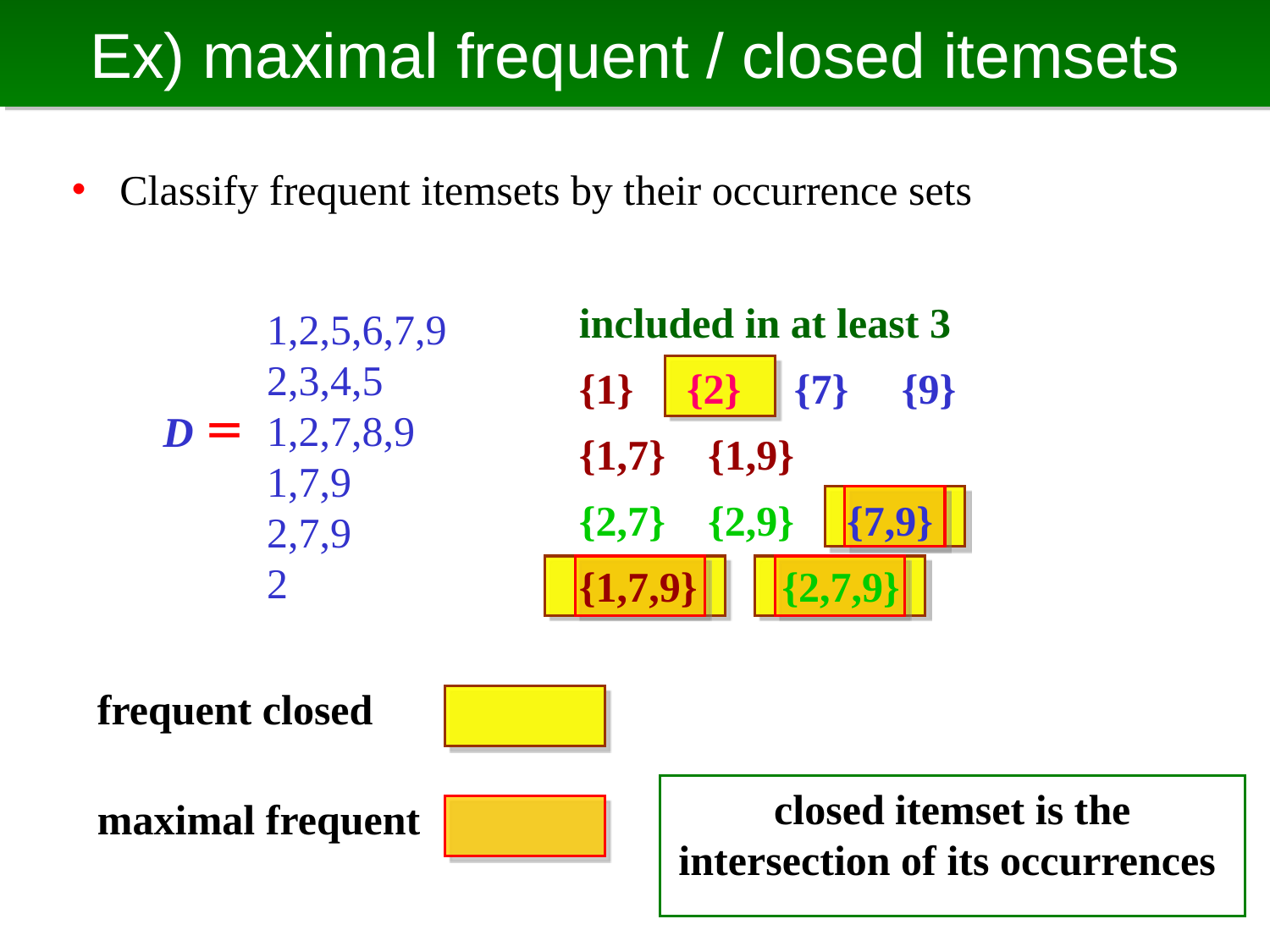

# Ex) maximal frequent / closed itemsets
・ Classify frequent itemsets by their occurrence sets

included in at least 3
{1}     {2}     {7}     {9}
{1,7}    {1,9}
{2,7}    {2,9}     {7,9}
{1,7,9}        {2,7,9}
1,2,5,6,7,9
2,3,4,5
1,2,7,8,9
1,7,9
2,7,9
2

D＝

frequent closed

closed itemset is the intersection of its occurrences
maximal frequent